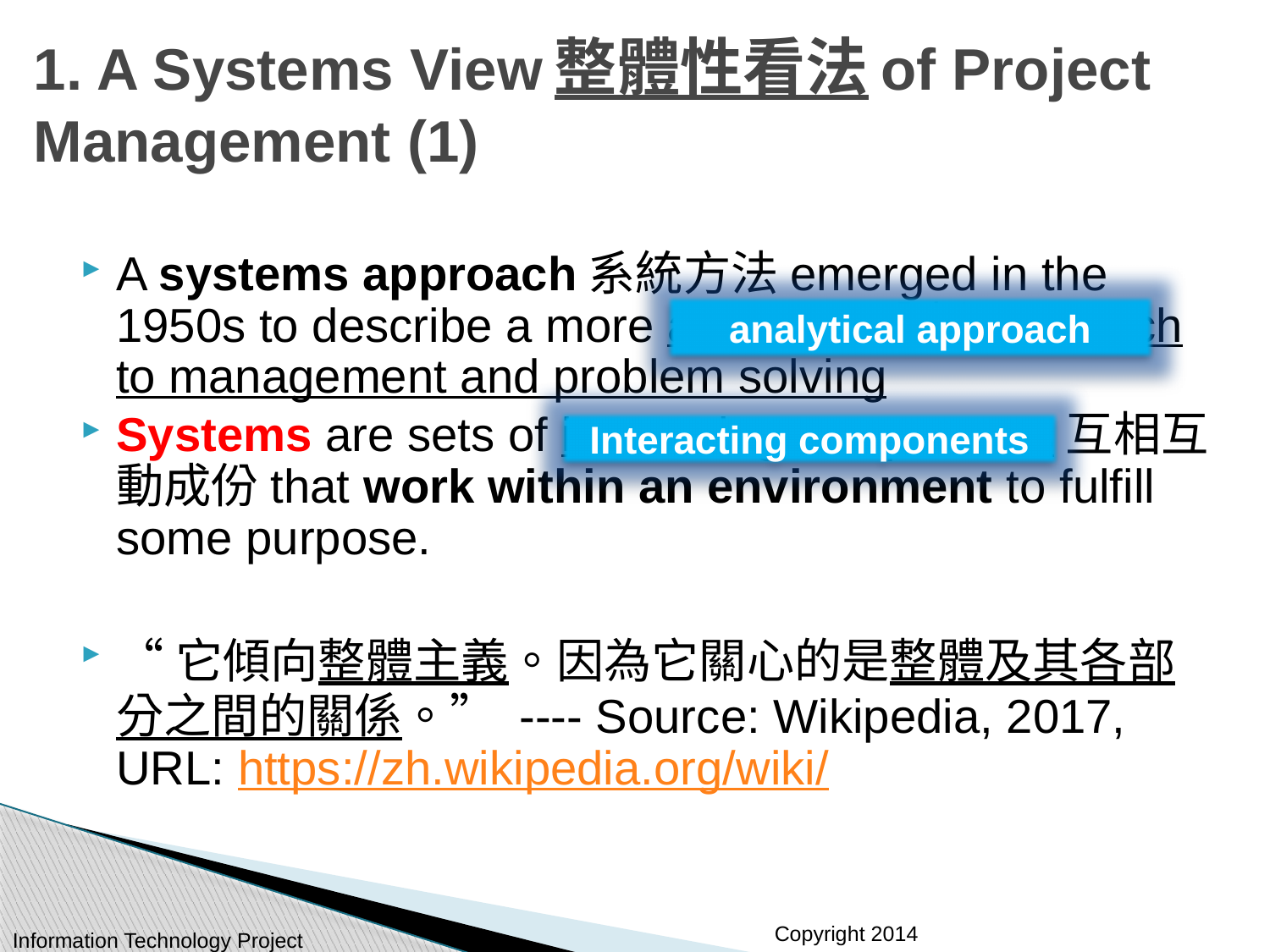

# 1. A Systems View整體性看法of Project Management (1)
A systems approach系統方法emerged in the 1950s to describe a more analytical分析approach to management and problem solving
Systems are sets of interacting components互相互動成份that work within an environment to fulfill some purpose.

“它傾向整體主義。因為它關心的是整體及其各部分之間的關係。” ---- Source: Wikipedia, 2017, URL: https://zh.wikipedia.org/wiki/
analytical approach
Interacting components
Information Technology Project Management, Seventh Edition
9